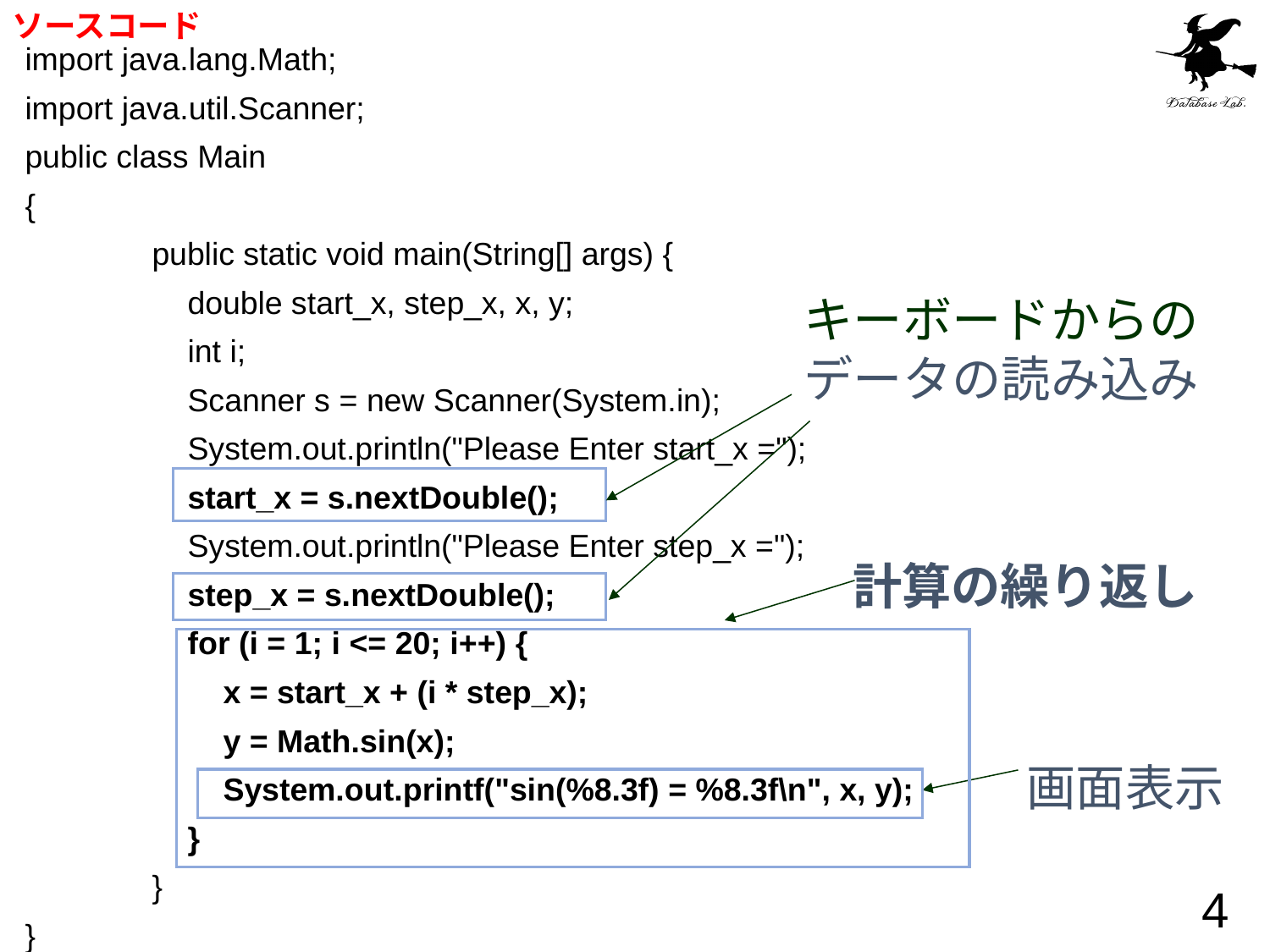

ソースコード
import java.lang.Math;
import java.util.Scanner;
public class Main
{
	public static void main(String[] args) {
	    double start_x, step_x, x, y;
	    int i;
	    Scanner s = new Scanner(System.in);
	    System.out.println("Please Enter start_x =");
	    start_x = s.nextDouble();
	    System.out.println("Please Enter step_x =");
	    step_x = s.nextDouble();
	    for (i = 1; i <= 20; i++) {
	        x = start_x + (i * step_x);
	        y = Math.sin(x);
	        System.out.printf("sin(%8.3f) = %8.3f\n", x, y);
	    }
	}
}

キーボードからの
データの読み込み

計算の繰り返し

画面表示

4